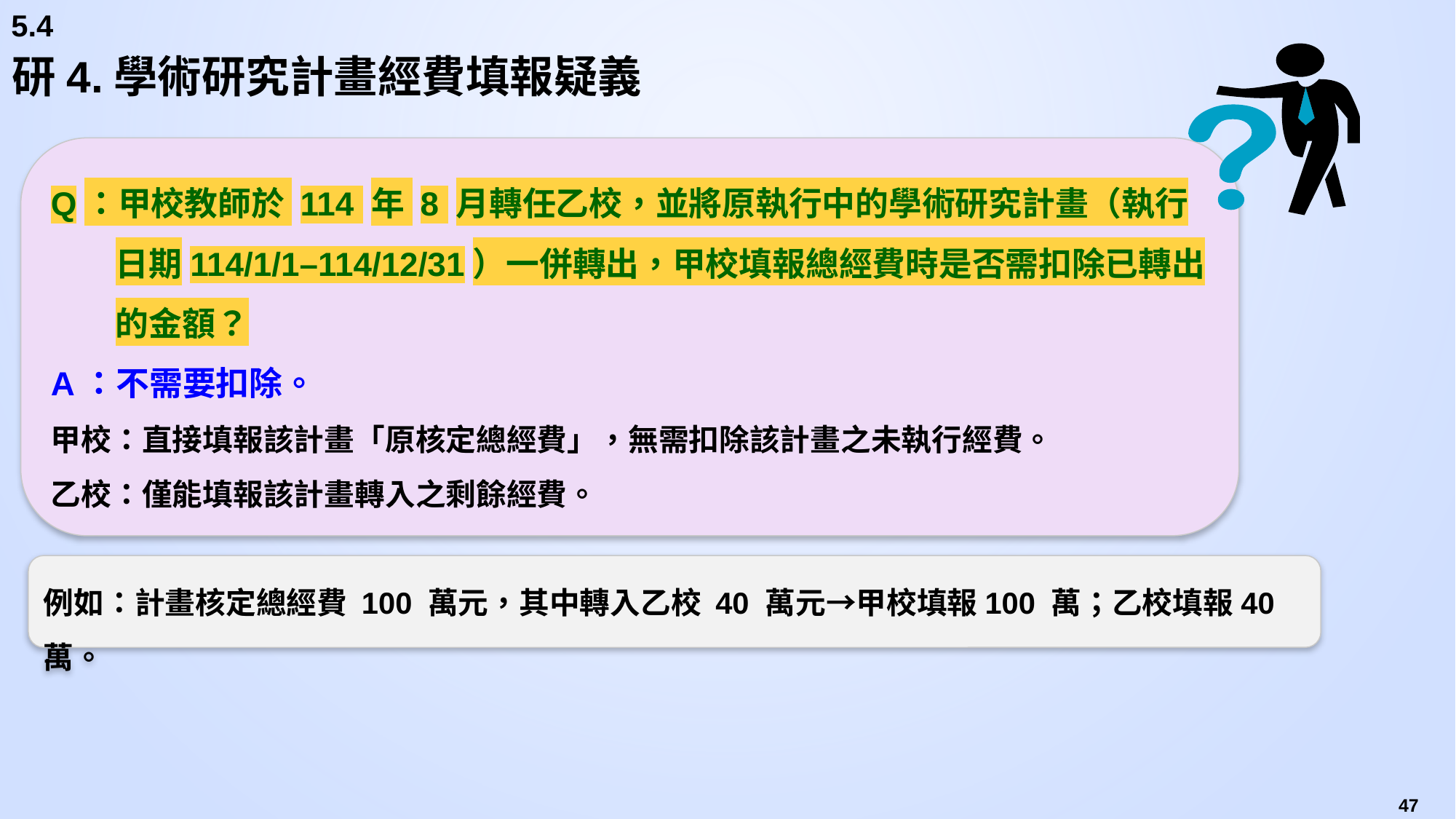

5.4
# 研4.學術研究計畫經費填報疑義

Q：甲校教師於 114 年 8 月轉任乙校，並將原執行中的學術研究計畫（執行日期114/1/1–114/12/31）一併轉出，甲校填報總經費時是否需扣除已轉出的金額？
A：不需要扣除。
甲校：直接填報該計畫「原核定總經費」，無需扣除該計畫之未執行經費。
乙校：僅能填報該計畫轉入之剩餘經費。
例如：計畫核定總經費 100 萬元，其中轉入乙校 40 萬元→甲校填報100 萬；乙校填報40萬。